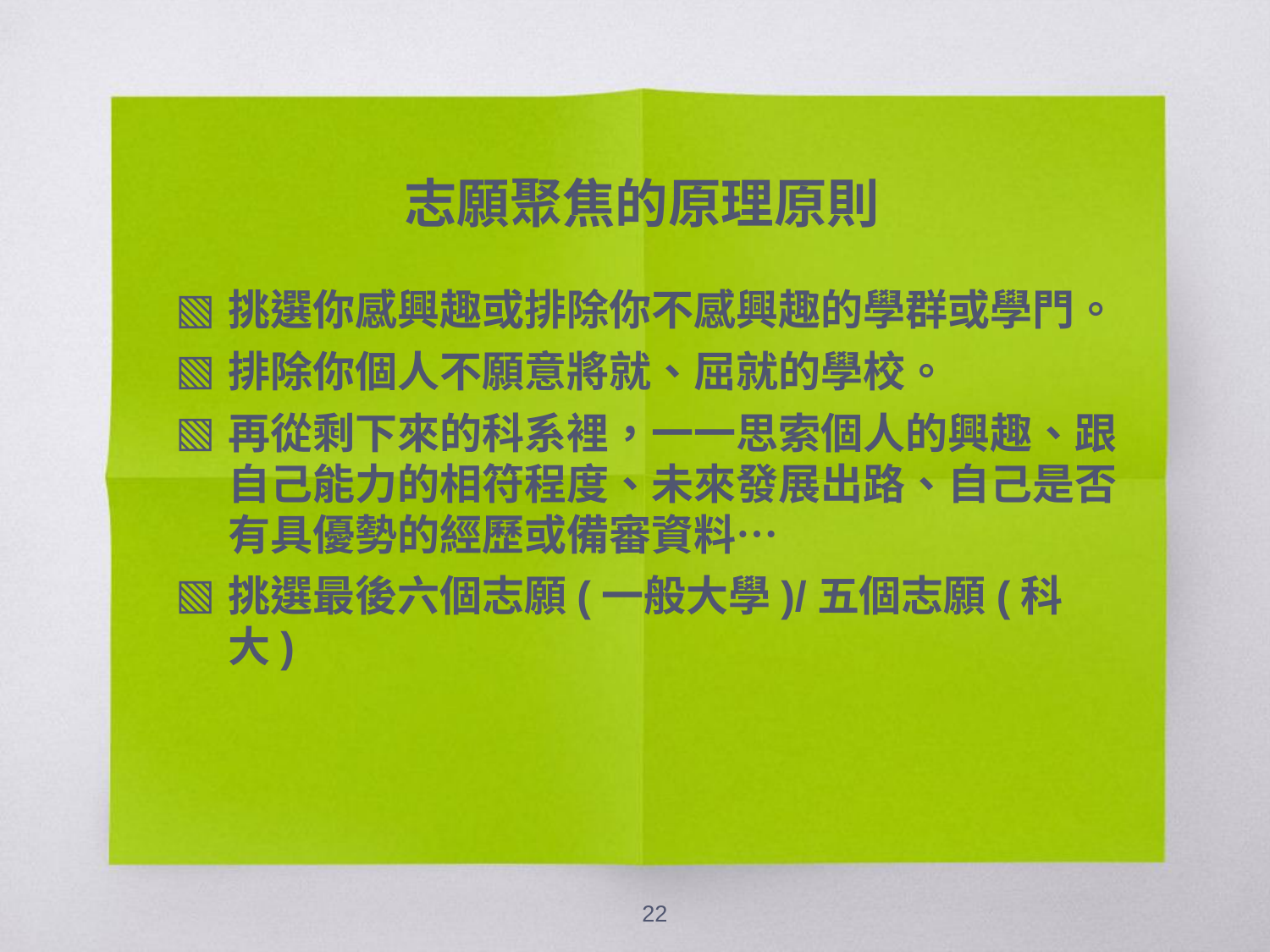

志願聚焦的原理原則
挑選你感興趣或排除你不感興趣的學群或學門。
排除你個人不願意將就、屈就的學校。
再從剩下來的科系裡，一一思索個人的興趣、跟自己能力的相符程度、未來發展出路、自己是否有具優勢的經歷或備審資料…
挑選最後六個志願(一般大學)/五個志願(科大)

22